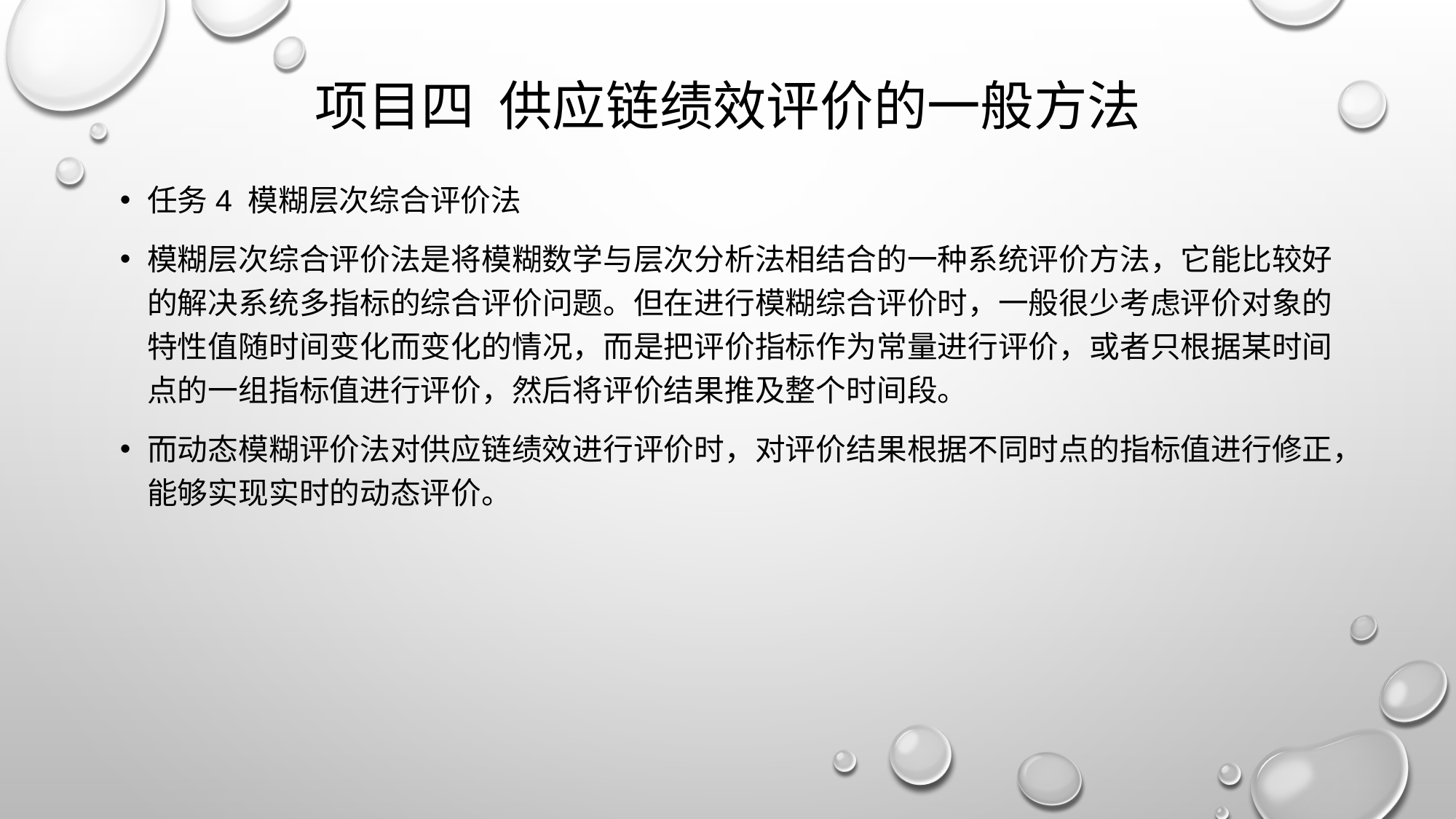

# 项目四  供应链绩效评价的一般方法
任务4 模糊层次综合评价法
模糊层次综合评价法是将模糊数学与层次分析法相结合的一种系统评价方法，它能比较好的解决系统多指标的综合评价问题。但在进行模糊综合评价时，一般很少考虑评价对象的特性值随时间变化而变化的情况，而是把评价指标作为常量进行评价，或者只根据某时间点的一组指标值进行评价，然后将评价结果推及整个时间段。
而动态模糊评价法对供应链绩效进行评价时，对评价结果根据不同时点的指标值进行修正，能够实现实时的动态评价。